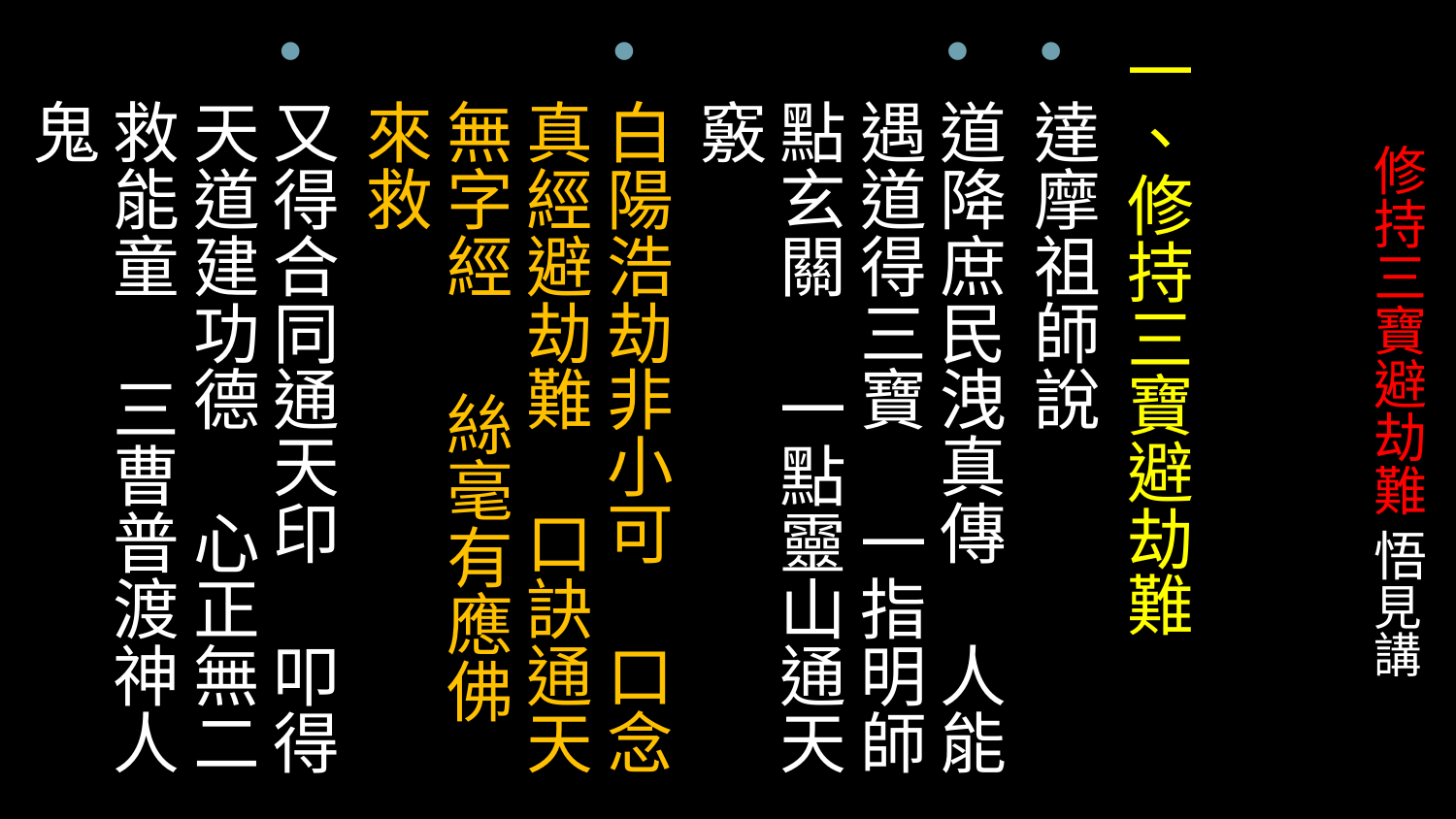

一、修持三寶避劫難
達摩祖師說
道降庶民洩真傳     人能遇道得三寶     一指明師點玄關     一點靈山通天竅
白陽浩劫非小可     口念真經避劫難     口訣通天無字經      絲毫有應佛來救
又得合同通天印     叩得天道建功德     心正無二救能童     三曹普渡神人鬼
# 修持三寶避劫難 悟見講